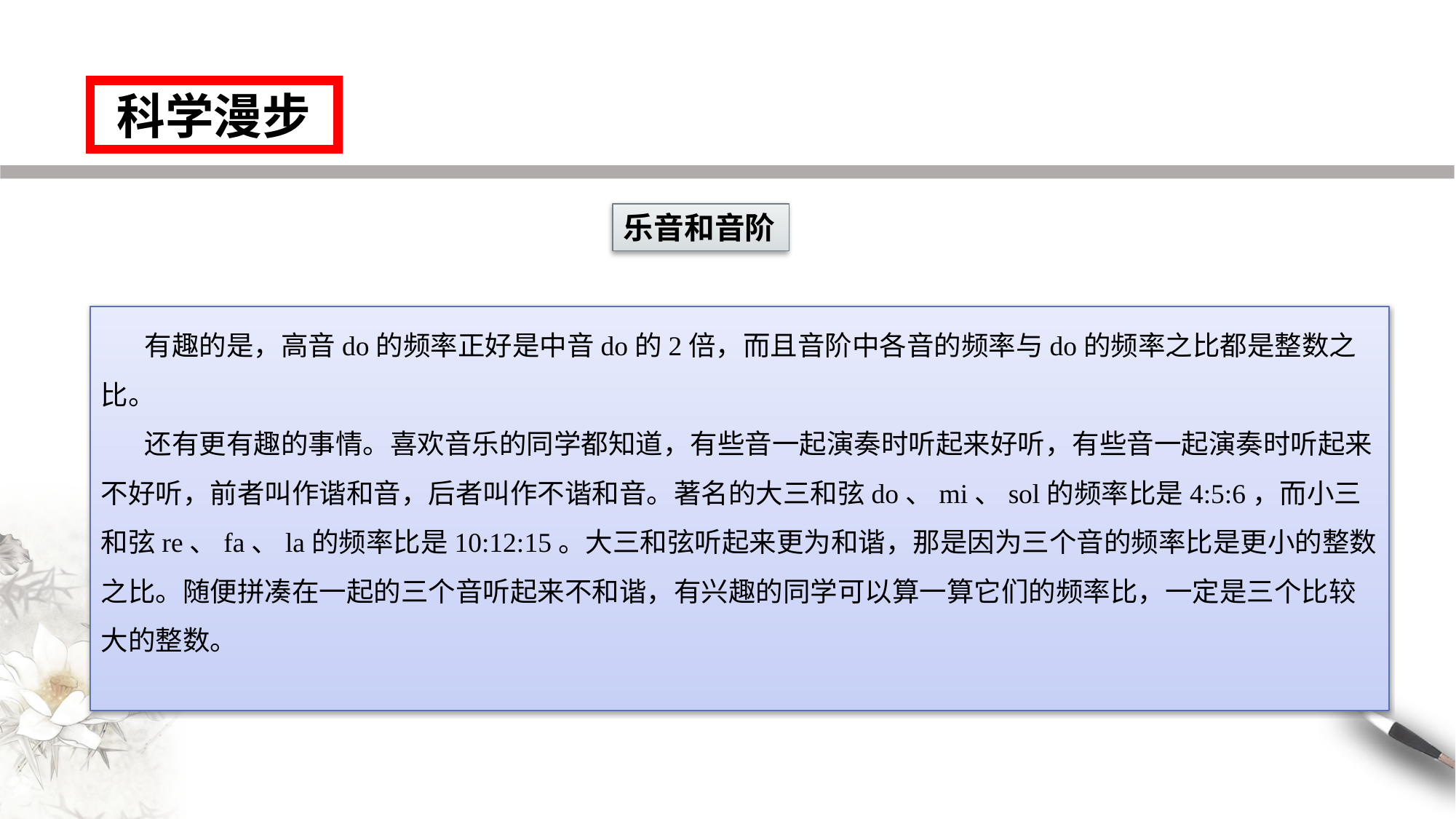

科学漫步

乐音和音阶
      有趣的是，高音do的频率正好是中音do的2倍，而且音阶中各音的频率与do的频率之比都是整数之比。
      还有更有趣的事情。喜欢音乐的同学都知道，有些音一起演奏时听起来好听，有些音一起演奏时听起来不好听，前者叫作谐和音，后者叫作不谐和音。著名的大三和弦do、mi、sol的频率比是4:5:6，而小三和弦re、fa、la的频率比是10:12:15。大三和弦听起来更为和谐，那是因为三个音的频率比是更小的整数之比。随便拼凑在一起的三个音听起来不和谐，有兴趣的同学可以算一算它们的频率比，一定是三个比较大的整数。